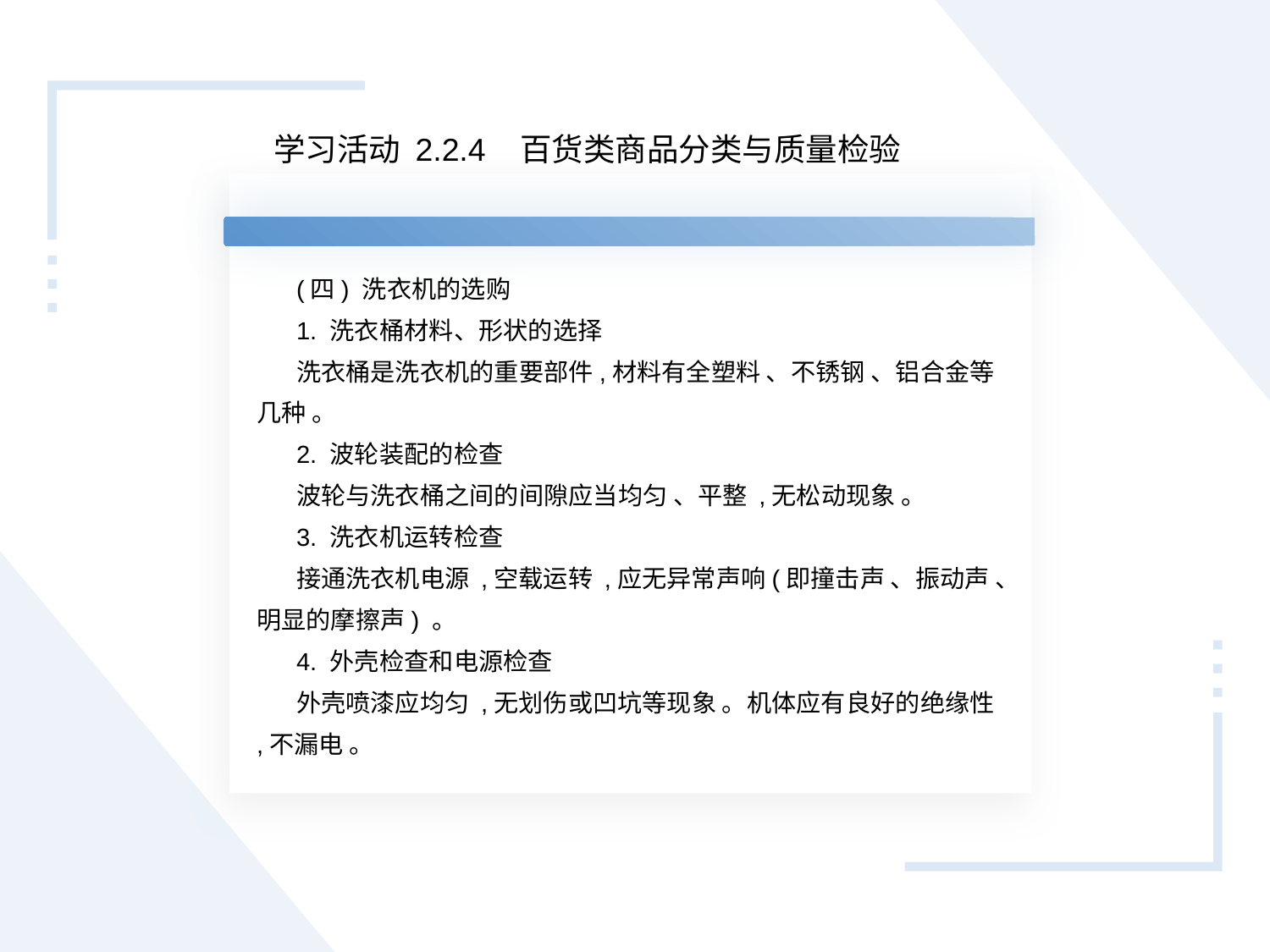

学习活动 2.2.4   百货类商品分类与质量检验

(四) 洗衣机的选购
1. 洗衣桶材料、形状的选择
洗衣桶是洗衣机的重要部件,材料有全塑料 、不锈钢 、铝合金等几种 。
2. 波轮装配的检查
波轮与洗衣桶之间的间隙应当均匀 、平整 ,无松动现象 。
3. 洗衣机运转检查
接通洗衣机电源 ,空载运转 ,应无异常声响(即撞击声 、振动声 、明显的摩擦声) 。
4. 外壳检查和电源检查
外壳喷漆应均匀 ,无划伤或凹坑等现象 。机体应有良好的绝缘性 ,不漏电 。